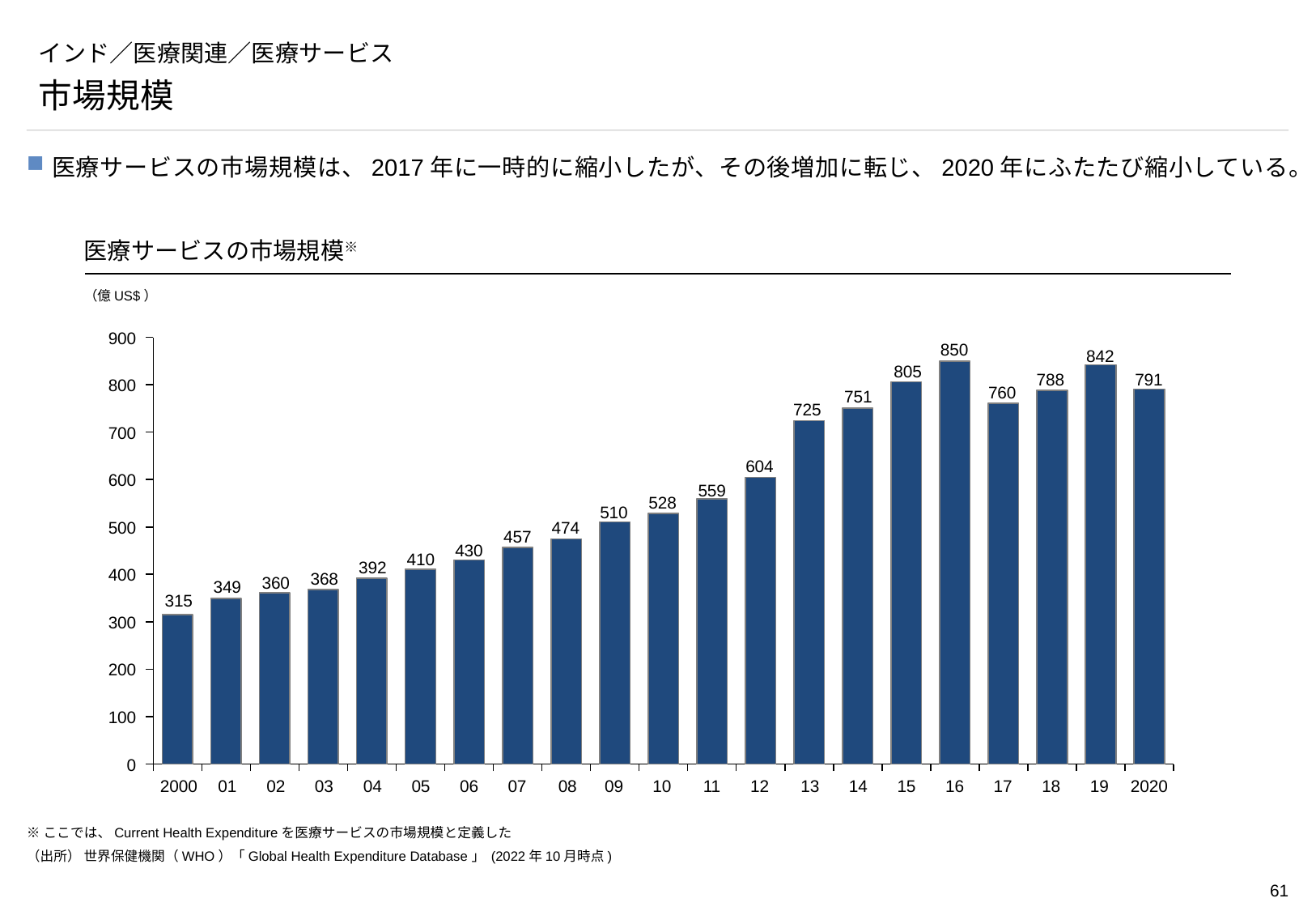

# インド／医療関連／医療サービス
市場規模
医療サービスの市場規模は、2017年に一時的に縮小したが、その後増加に転じ、2020年にふたたび縮小している。
医療サービスの市場規模※
（億US$）

### Chart

| Category |  |
|---|---|
900
850
842
805
788
791
800
760
751
725
700
604
600
559
528
510
500
474
457
430
410
392
400
368
360
349
315
300
200
100
0
2000
01
02
03
04
05
06
07
08
09
10
11
12
13
14
15
16
17
18
19
2020
※ここでは、Current Health Expenditureを医療サービスの市場規模と定義した
（出所） 世界保健機関（WHO）「Global Health Expenditure Database」 (2022年10月時点)